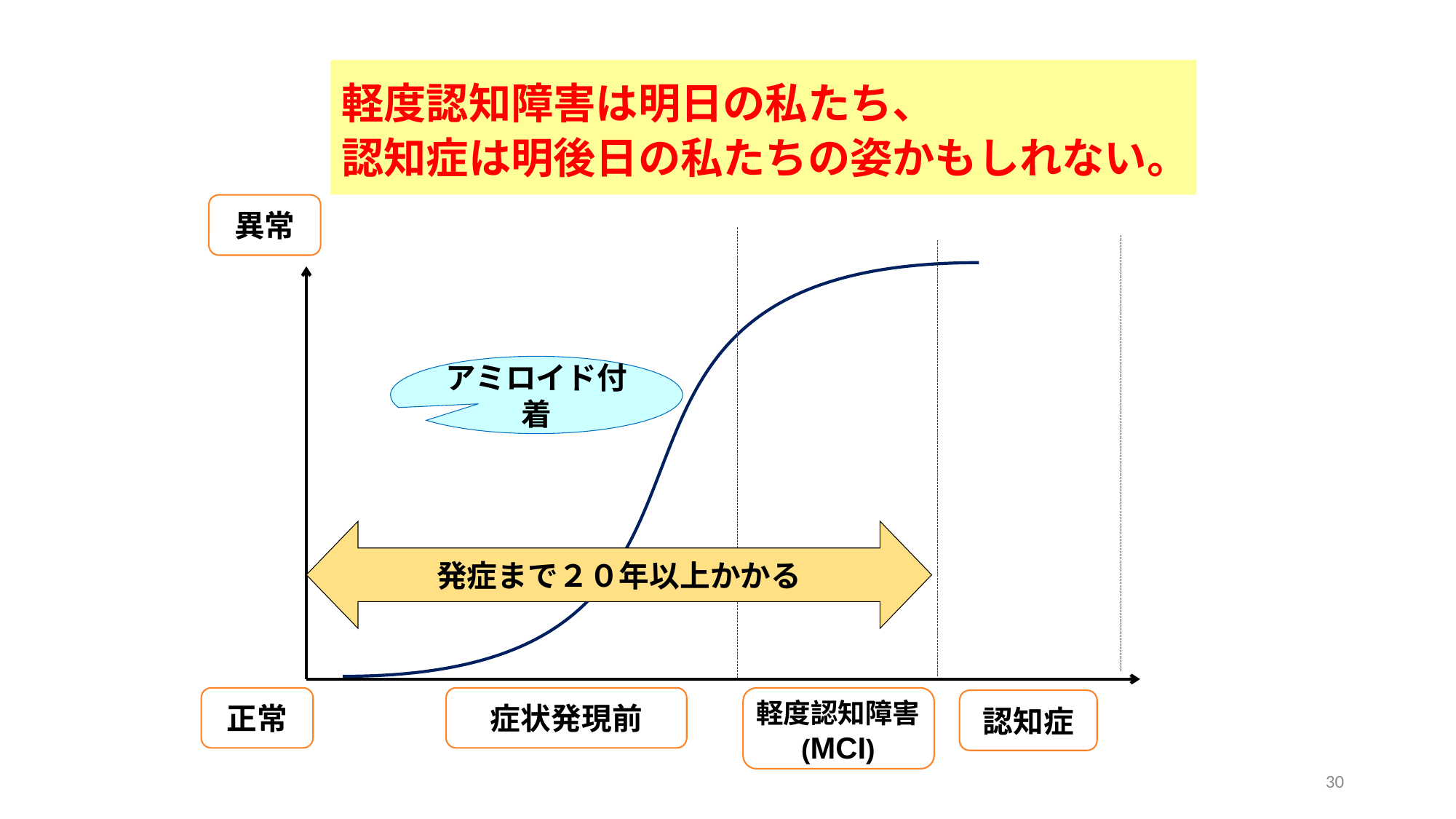

# 軽度認知障害は明日の私たち、 認知症は明後日の私たちの姿かもしれない。
異常
アミロイド付着
発症まで２０年以上かかる
正常
症状発現前

軽度認知障害
(MCI)
認知症
30